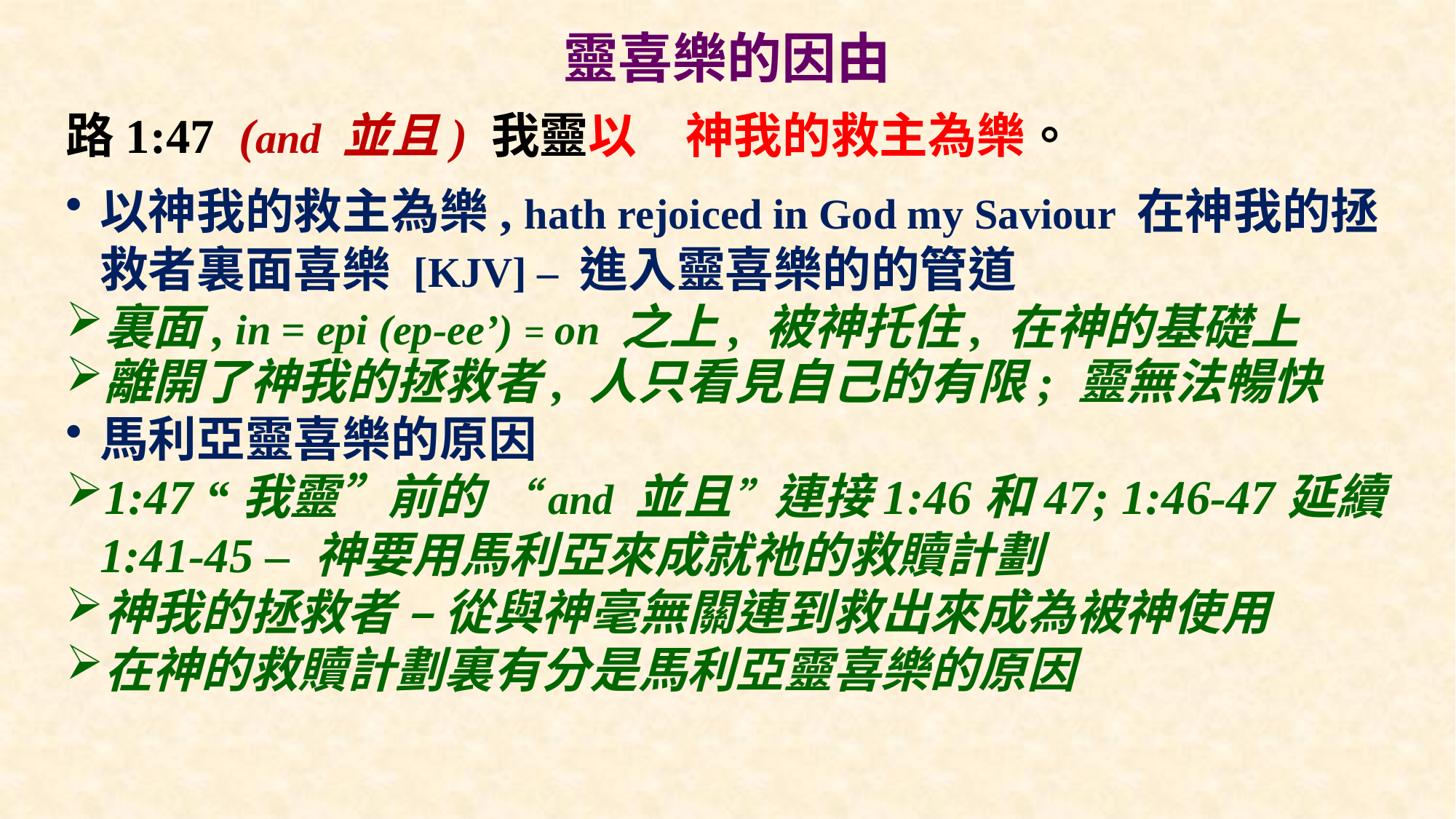

# 靈喜樂的因由
路1:47  (and 並且) 我靈以　神我的救主為樂。
以神我的救主為樂, hath rejoiced in God my Saviour 在神我的拯救者裏面喜樂 [KJV] – 進入靈喜樂的的管道
裏面, in = epi (ep-ee’) = on 之上, 被神托住, 在神的基礎上
離開了神我的拯救者, 人只看見自己的有限; 靈無法暢快
馬利亞靈喜樂的原因
1:47 “我靈”前的 “and 並且”連接1:46和47; 1:46-47延續1:41-45 – 神要用馬利亞來成就祂的救贖計劃
神我的拯救者 – 從與神毫無關連到救出來成為被神使用
在神的救贖計劃裏有分是馬利亞靈喜樂的原因